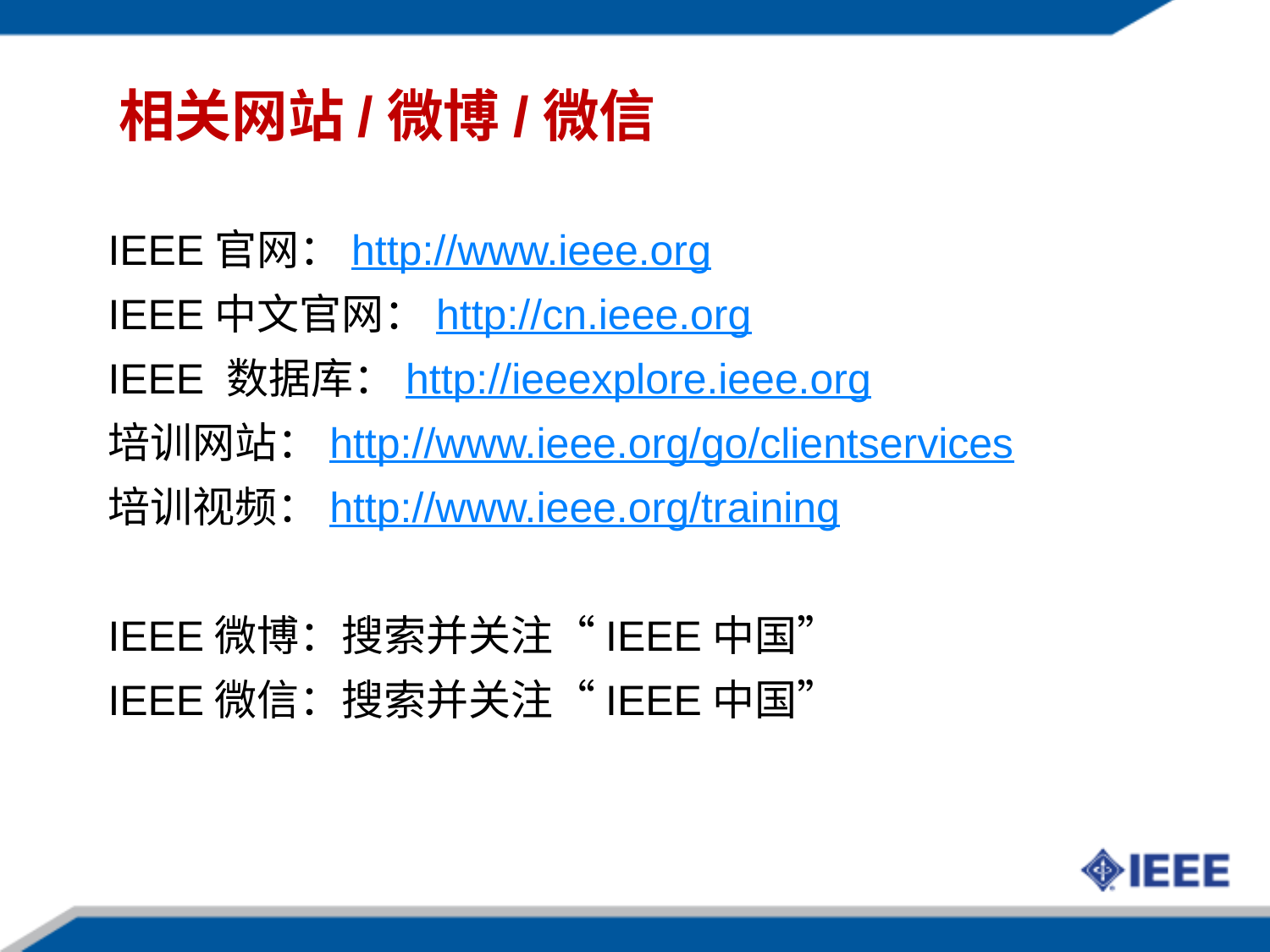

# 相关网站/微博/微信
IEEE官网：http://www.ieee.org
IEEE中文官网：http://cn.ieee.org
IEEE 数据库：http://ieeexplore.ieee.org
培训网站：http://www.ieee.org/go/clientservices
培训视频：http://www.ieee.org/training

IEEE微博：搜索并关注“IEEE中国”
IEEE微信：搜索并关注“IEEE中国”